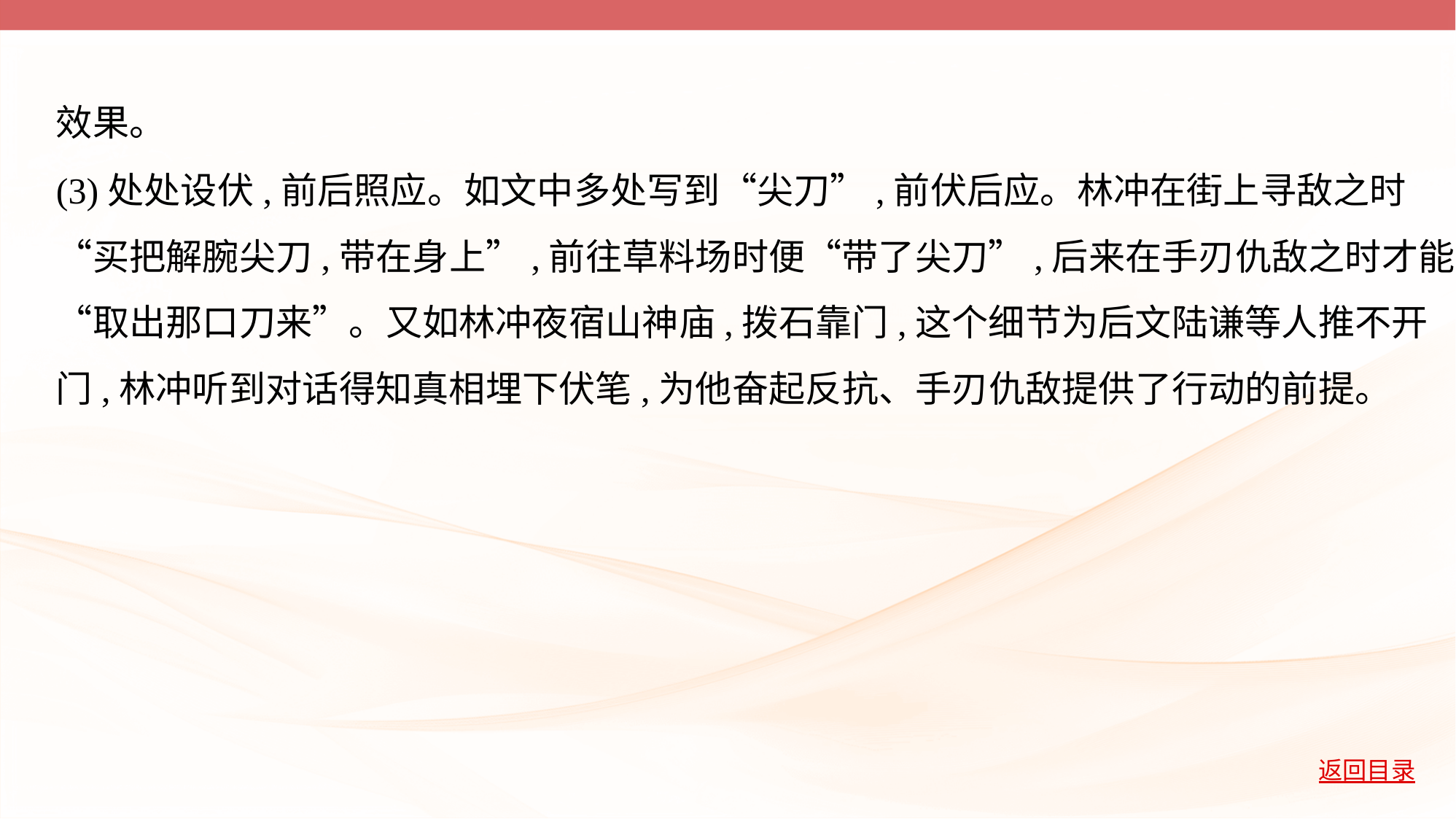

效果。
(3)处处设伏,前后照应。如文中多处写到“尖刀”,前伏后应。林冲在街上寻敌之时
“买把解腕尖刀,带在身上”,前往草料场时便“带了尖刀”,后来在手刃仇敌之时才能
“取出那口刀来”。又如林冲夜宿山神庙,拨石靠门,这个细节为后文陆谦等人推不开
门,林冲听到对话得知真相埋下伏笔,为他奋起反抗、手刃仇敌提供了行动的前提。